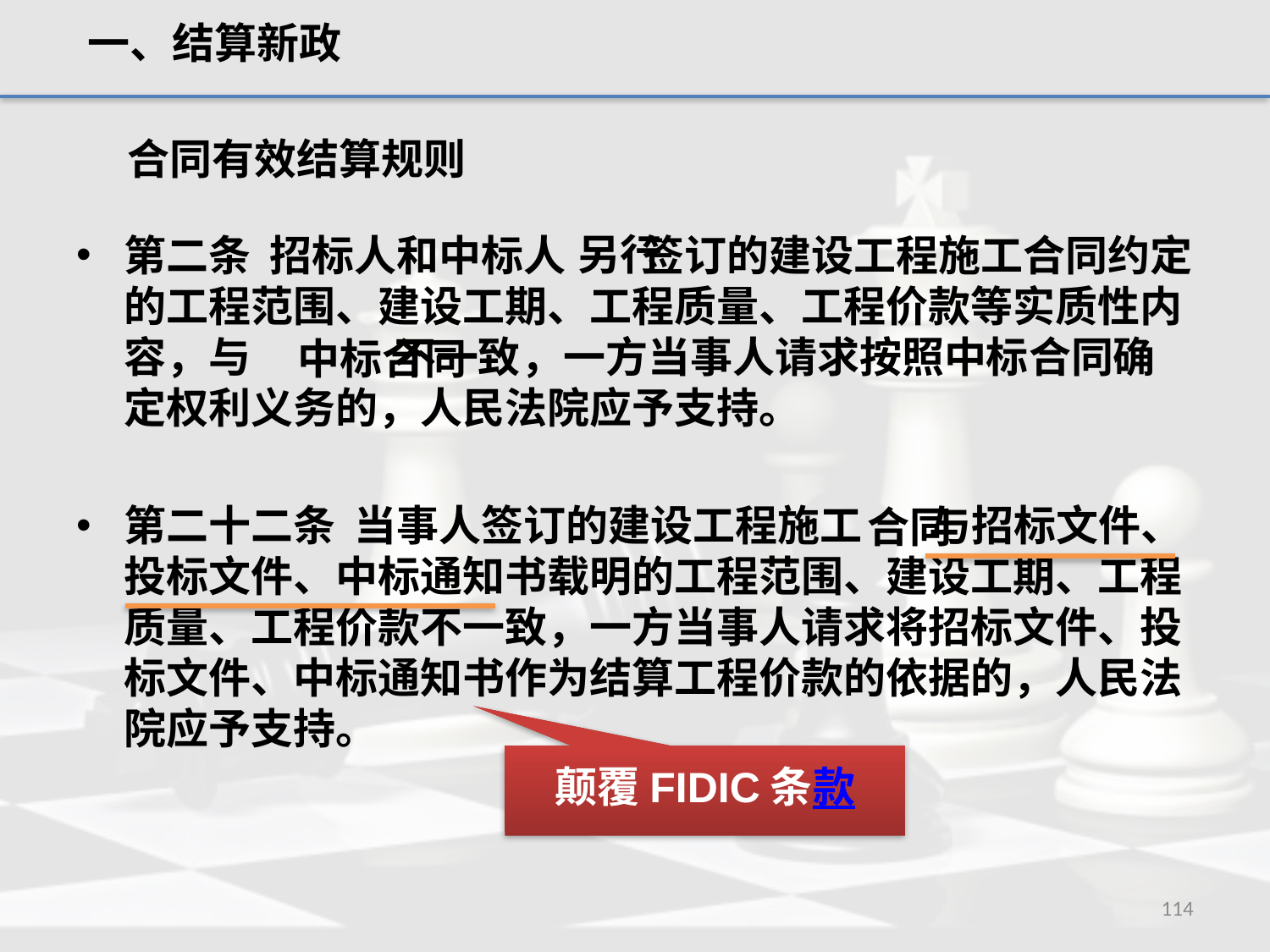

一、结算新政
合同有效结算规则
另行
第二条  招标人和中标人        签订的建设工程施工合同约定的工程范围、建设工期、工程质量、工程价款等实质性内容，与               不一致，一方当事人请求按照中标合同确定权利义务的，人民法院应予支持。

第二十二条  当事人签订的建设工程施工       与招标文件、投标文件、中标通知书载明的工程范围、建设工期、工程质量、工程价款不一致，一方当事人请求将招标文件、投标文件、中标通知书作为结算工程价款的依据的，人民法院应予支持。
中标合同
合同
颠覆FIDIC条款

114